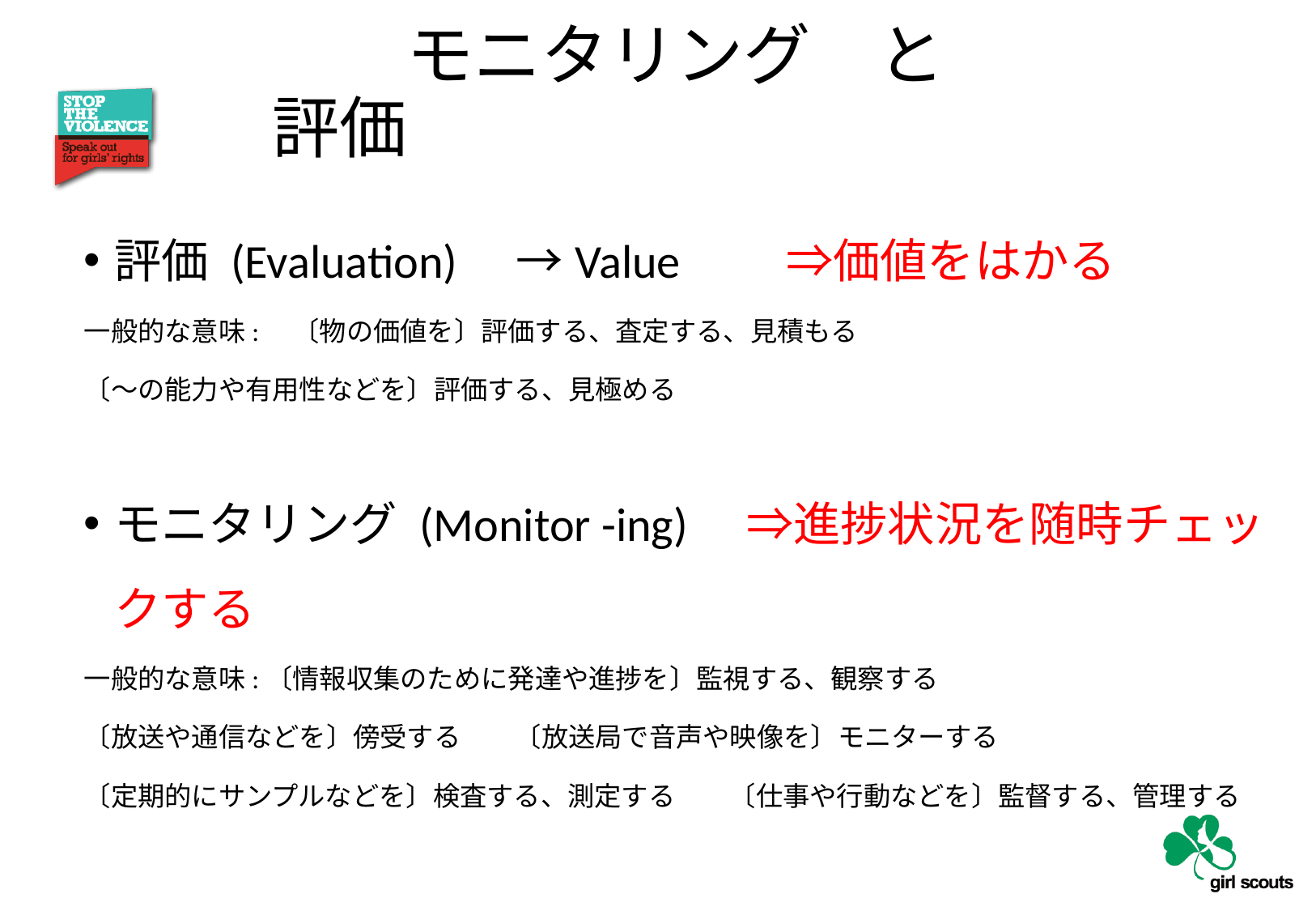

# モニタリング　と　評価

評価 (Evaluation)　→Value　　⇒価値をはかる
一般的な意味:　〔物の価値を〕評価する、査定する、見積もる
〔～の能力や有用性などを〕評価する、見極める

モニタリング (Monitor -ing)　⇒進捗状況を随時チェックする
一般的な意味:〔情報収集のために発達や進捗を〕監視する、観察する
〔放送や通信などを〕傍受する　　〔放送局で音声や映像を〕モニターする
〔定期的にサンプルなどを〕検査する、測定する　　〔仕事や行動などを〕監督する、管理する